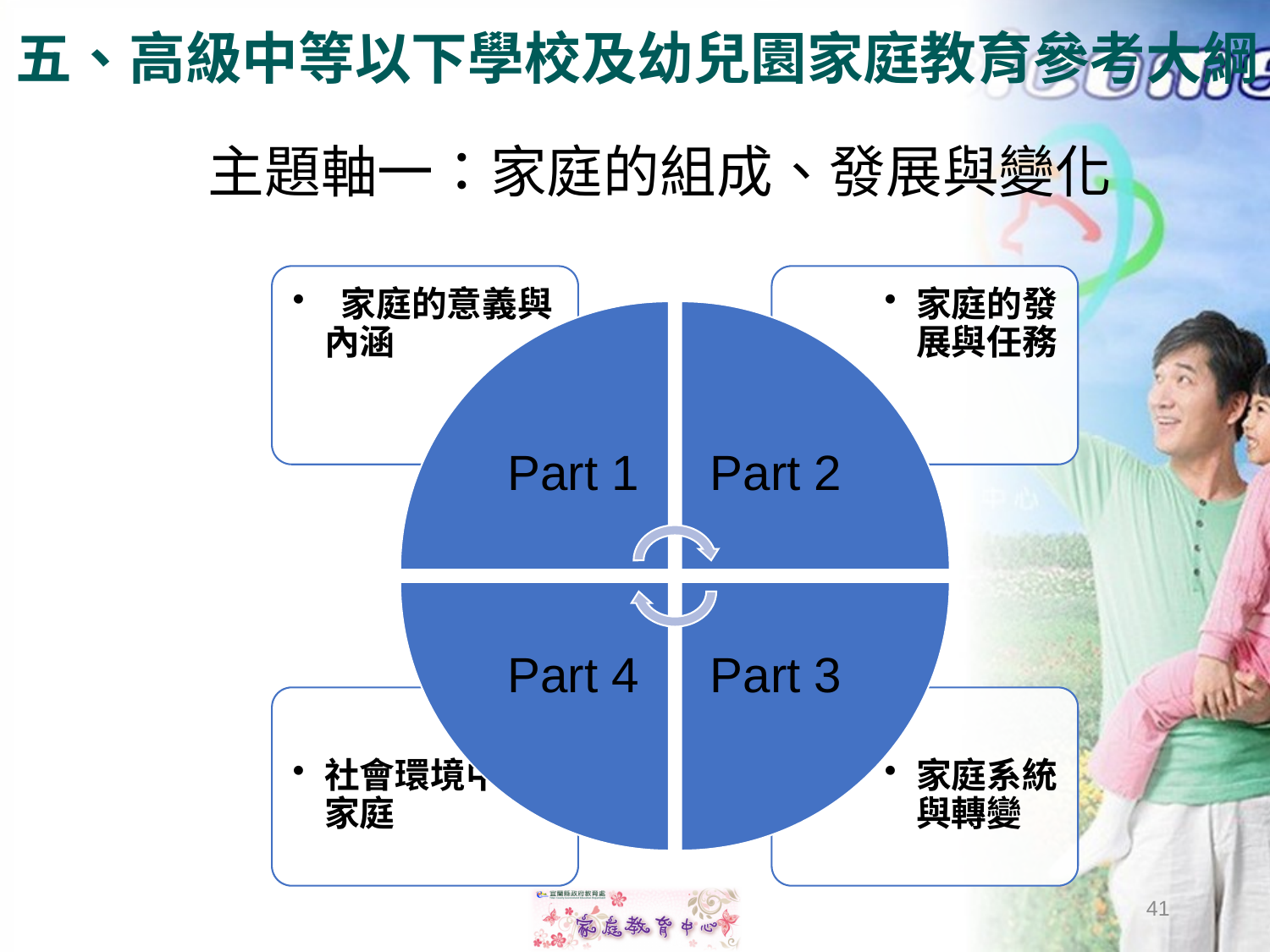

五、高級中等以下學校及幼兒園家庭教育參考大綱
主題軸一：家庭的組成、發展與變化
家庭系統與轉變
社會環境中的家庭
家庭的發展與任務
 家庭的意義與內涵
Part 1
Part 2
Part 3
Part 4
41